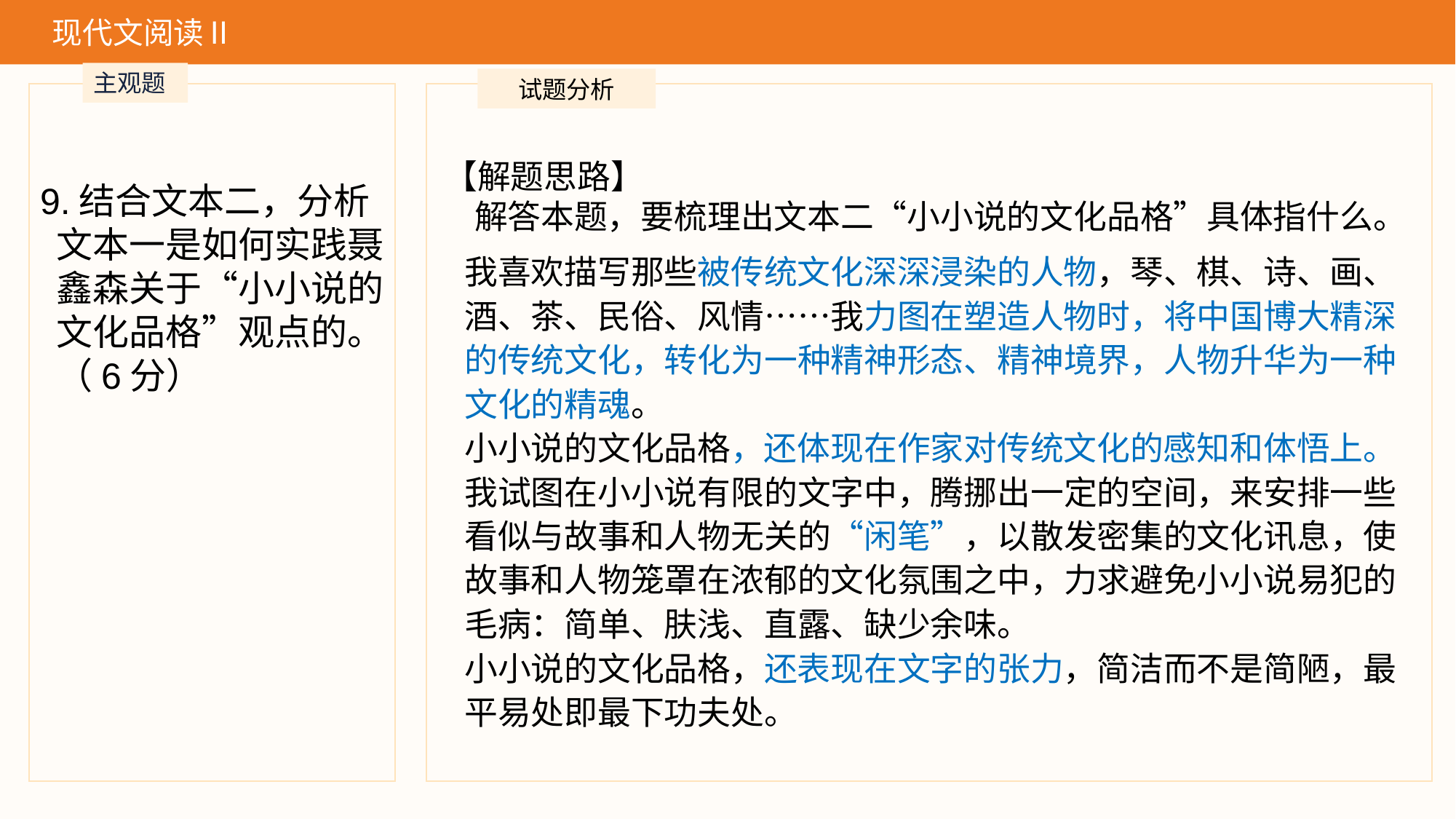

现代文阅读Ⅱ
主观题
试题分析

【解题思路】
   解答本题，要梳理出文本二“小小说的文化品格”具体指什么。
9.结合文本二，分析文本一是如何实践聂鑫森关于“小小说的文化品格”观点的。（6分）
我喜欢描写那些被传统文化深深浸染的人物，琴、棋、诗、画、酒、茶、民俗、风情……我力图在塑造人物时，将中国博大精深的传统文化，转化为一种精神形态、精神境界，人物升华为一种文化的精魂。
小小说的文化品格，还体现在作家对传统文化的感知和体悟上。我试图在小小说有限的文字中，腾挪出一定的空间，来安排一些看似与故事和人物无关的“闲笔”，以散发密集的文化讯息，使故事和人物笼罩在浓郁的文化氛围之中，力求避免小小说易犯的毛病：简单、肤浅、直露、缺少余味。
小小说的文化品格，还表现在文字的张力，简洁而不是简陋，最平易处即最下功夫处。